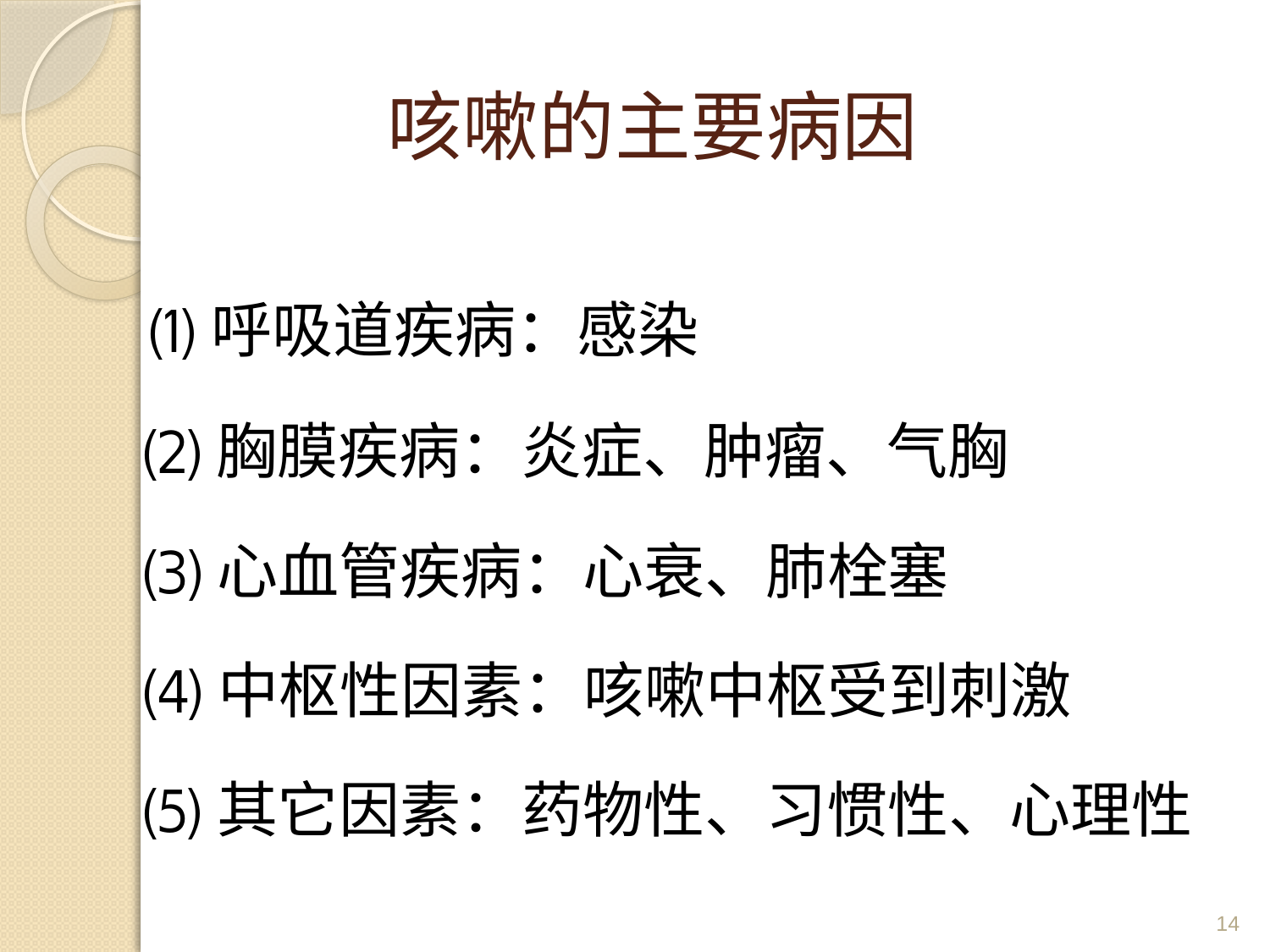

# 咳嗽的主要病因
   (1)呼吸道疾病：感染
   (2)胸膜疾病：炎症、肿瘤、气胸
   (3)心血管疾病：心衰、肺栓塞
   (4)中枢性因素：咳嗽中枢受到刺激
   (5)其它因素：药物性、习惯性、心理性
14